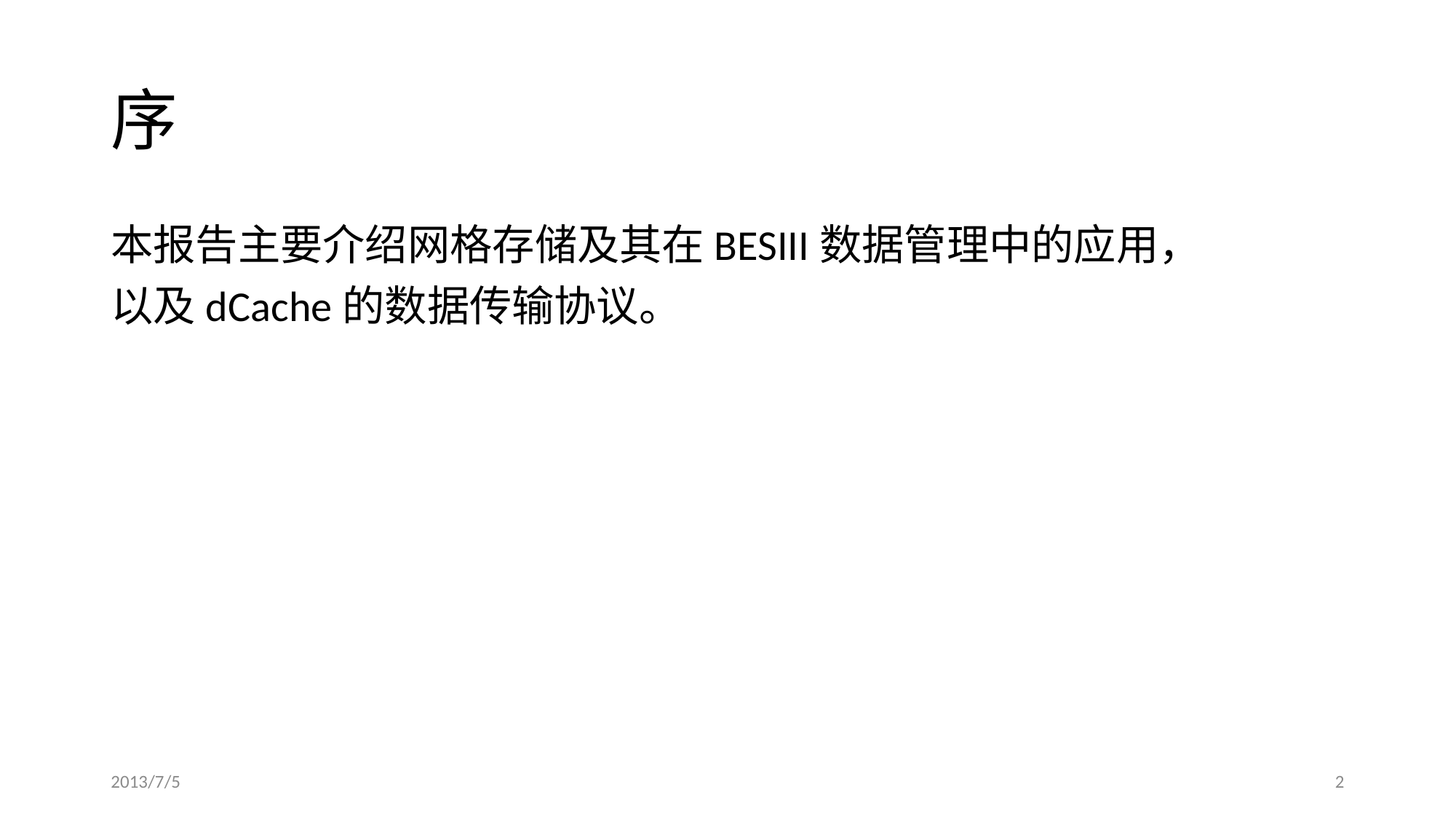

# 序
本报告主要介绍网格存储及其在BESIII数据管理中的应用，
以及dCache的数据传输协议。
2013/7/5
2